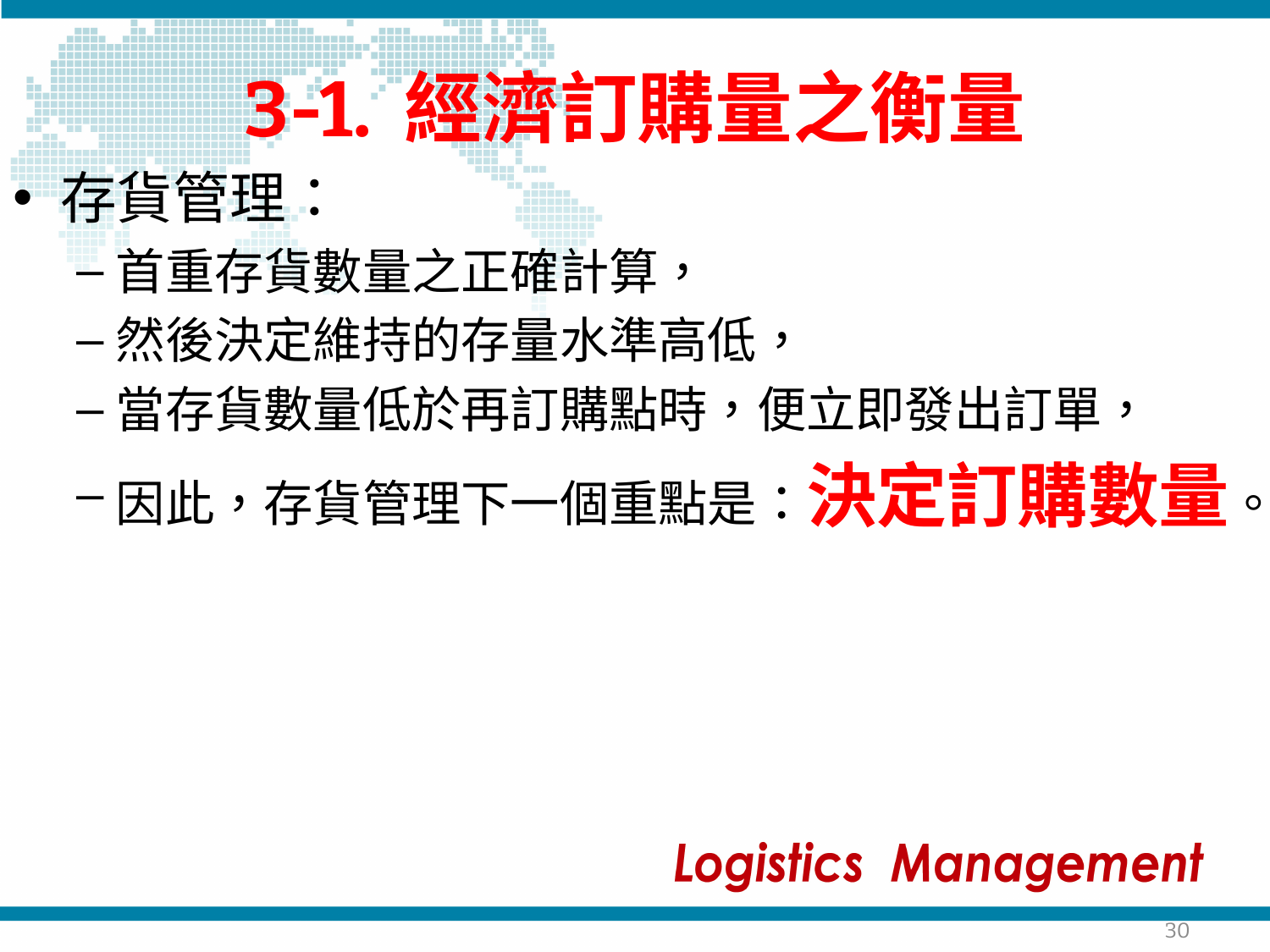

# 3-1. 經濟訂購量之衡量
存貨管理：
首重存貨數量之正確計算，
然後決定維持的存量水準高低，
當存貨數量低於再訂購點時，便立即發出訂單，
因此，存貨管理下一個重點是：決定訂購數量。
30